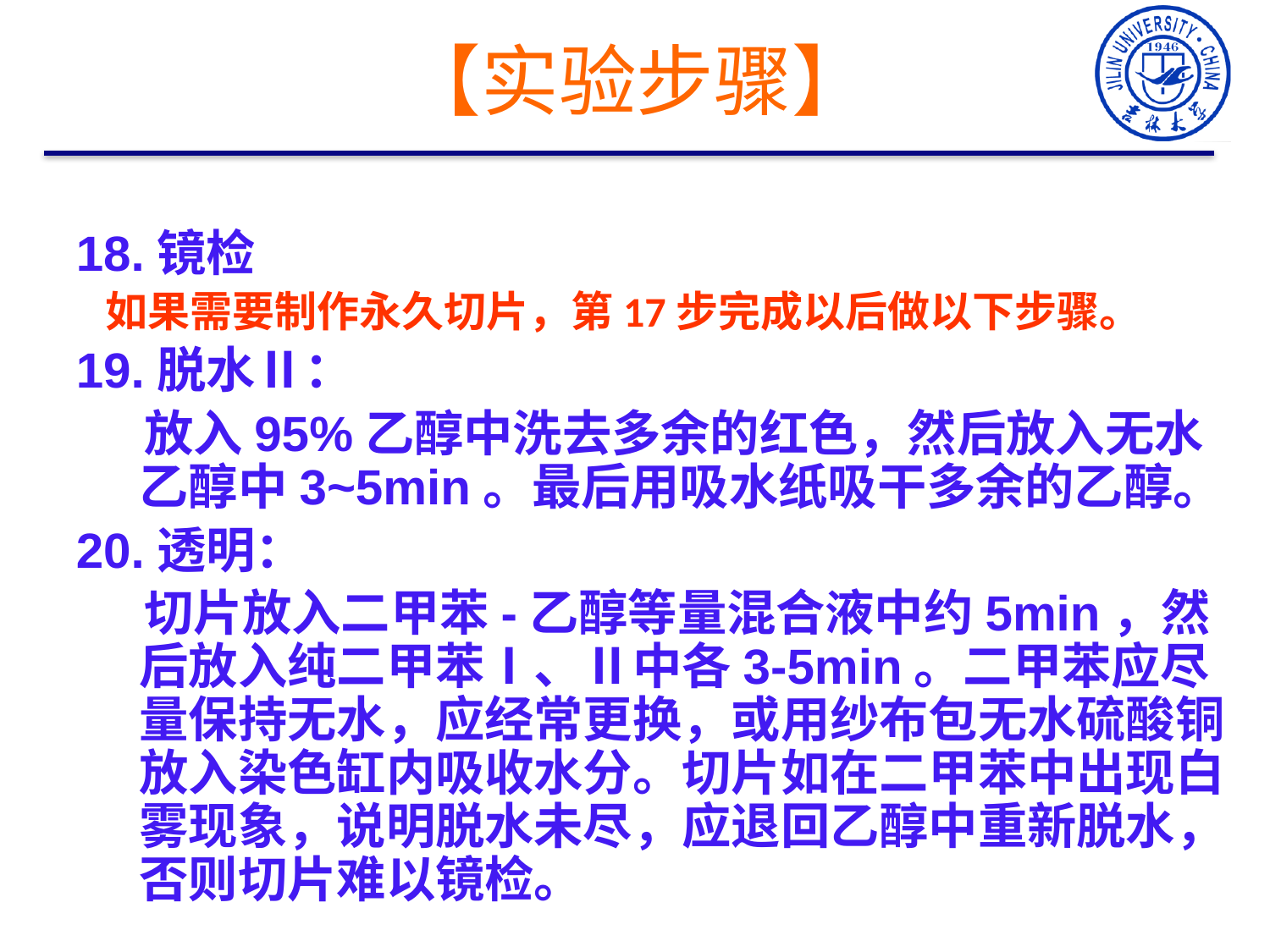

【实验步骤】
18.镜检
  如果需要制作永久切片，第17步完成以后做以下步骤。
19.脱水Ⅱ：
     放入95%乙醇中洗去多余的红色，然后放入无水乙醇中3~5min。最后用吸水纸吸干多余的乙醇。
20.透明：
     切片放入二甲苯-乙醇等量混合液中约5min，然后放入纯二甲苯Ⅰ、Ⅱ中各3-5min。二甲苯应尽量保持无水，应经常更换，或用纱布包无水硫酸铜放入染色缸内吸收水分。切片如在二甲苯中出现白雾现象，说明脱水未尽，应退回乙醇中重新脱水，否则切片难以镜检。